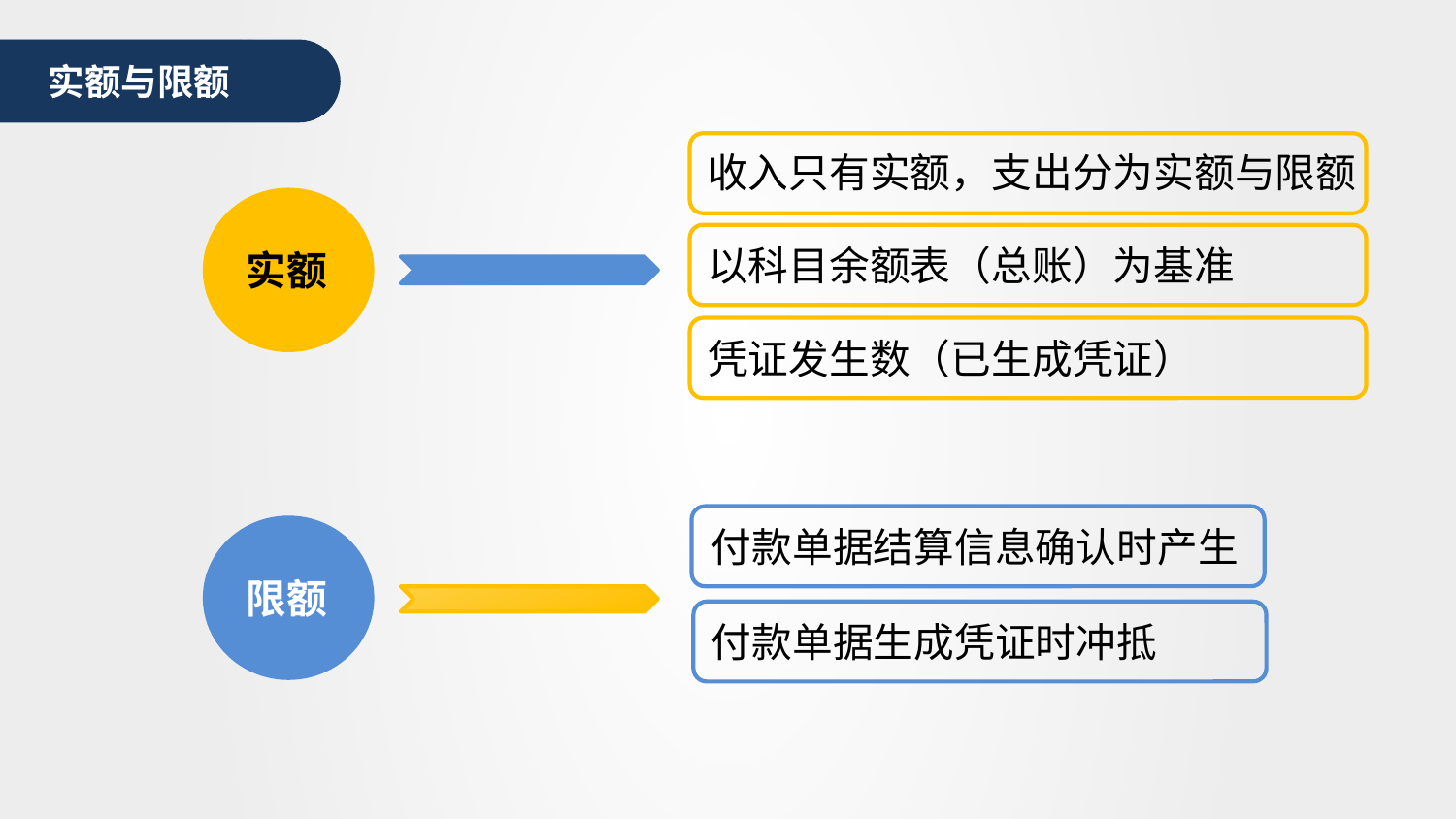

实额与限额

收入只有实额，支出分为实额与限额

以科目余额表（总账）为基准
实额

凭证发生数（已生成凭证）

付款单据结算信息确认时产生

限额

付款单据生成凭证时冲抵